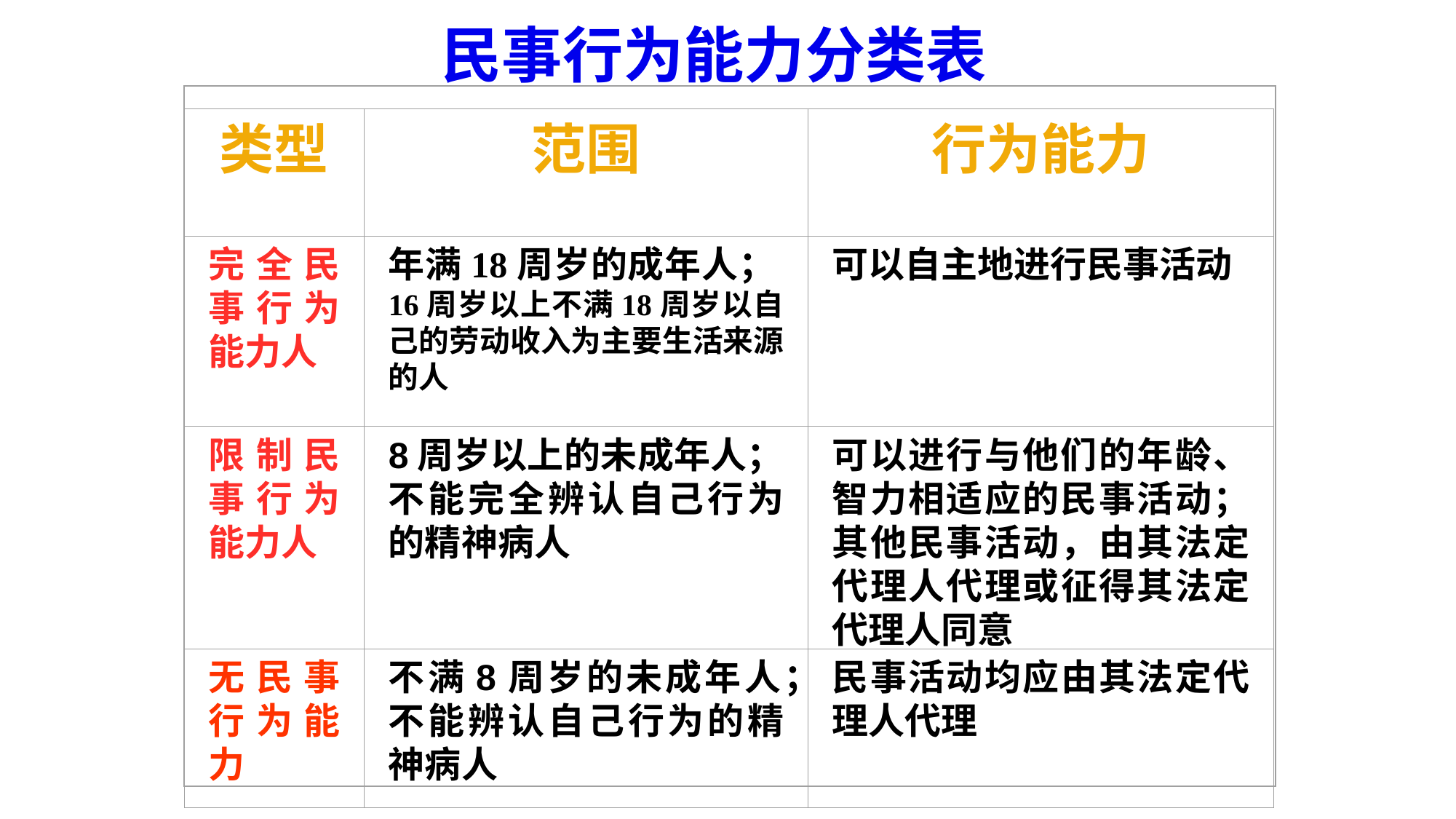

民事行为能力分类表

类型

范围

行为能力

完全民事行为能力人

年满18周岁的成年人；16周岁以上不满18周岁以自己的劳动收入为主要生活来源的人

可以自主地进行民事活动

限制民事行为能力人

8周岁以上的未成年人；不能完全辨认自己行为的精神病人

可以进行与他们的年龄、智力相适应的民事活动；其他民事活动，由其法定代理人代理或征得其法定代理人同意

无民事行为能力

不满8周岁的未成年人；不能辨认自己行为的精神病人

民事活动均应由其法定代理人代理